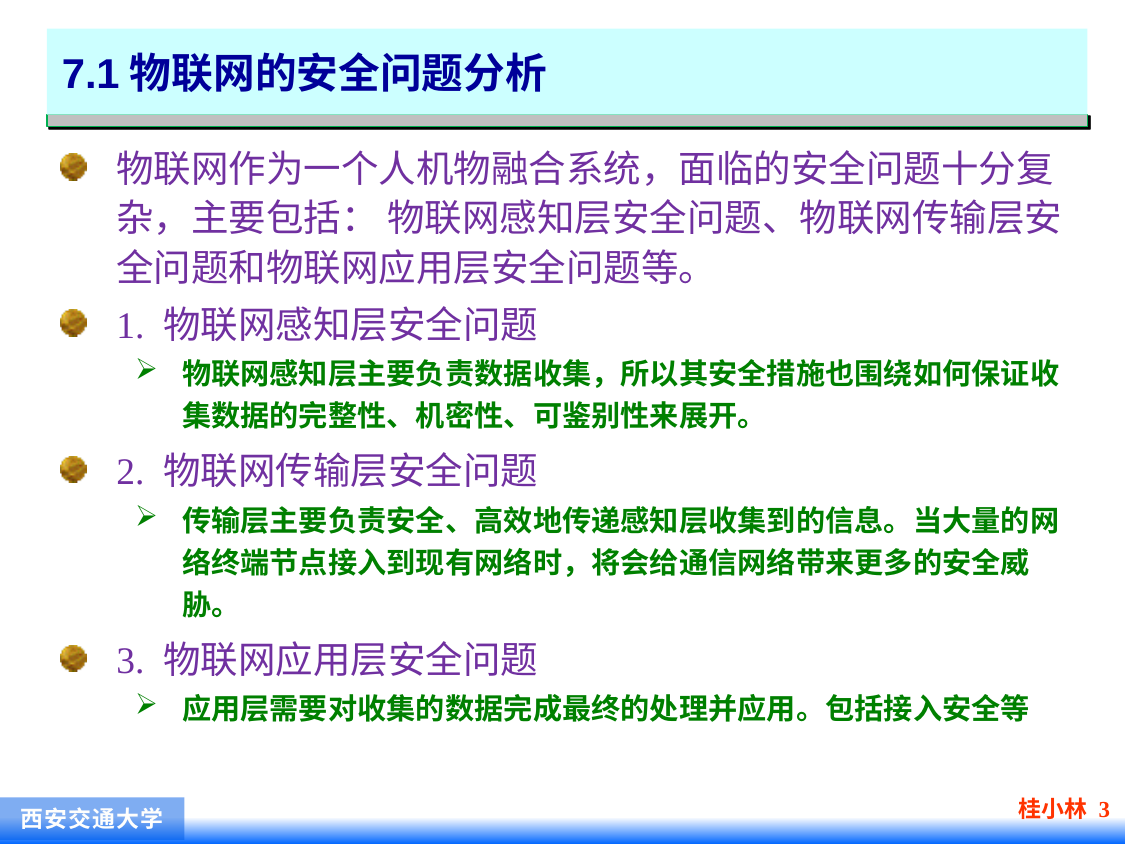

# 7.1物联网的安全问题分析
物联网作为一个人机物融合系统，面临的安全问题十分复杂，主要包括： 物联网感知层安全问题、物联网传输层安全问题和物联网应用层安全问题等。
1. 物联网感知层安全问题
物联网感知层主要负责数据收集，所以其安全措施也围绕如何保证收集数据的完整性、机密性、可鉴别性来展开。
2. 物联网传输层安全问题
传输层主要负责安全、高效地传递感知层收集到的信息。当大量的网络终端节点接入到现有网络时，将会给通信网络带来更多的安全威胁。
3. 物联网应用层安全问题
应用层需要对收集的数据完成最终的处理并应用。包括接入安全等
桂小林 3